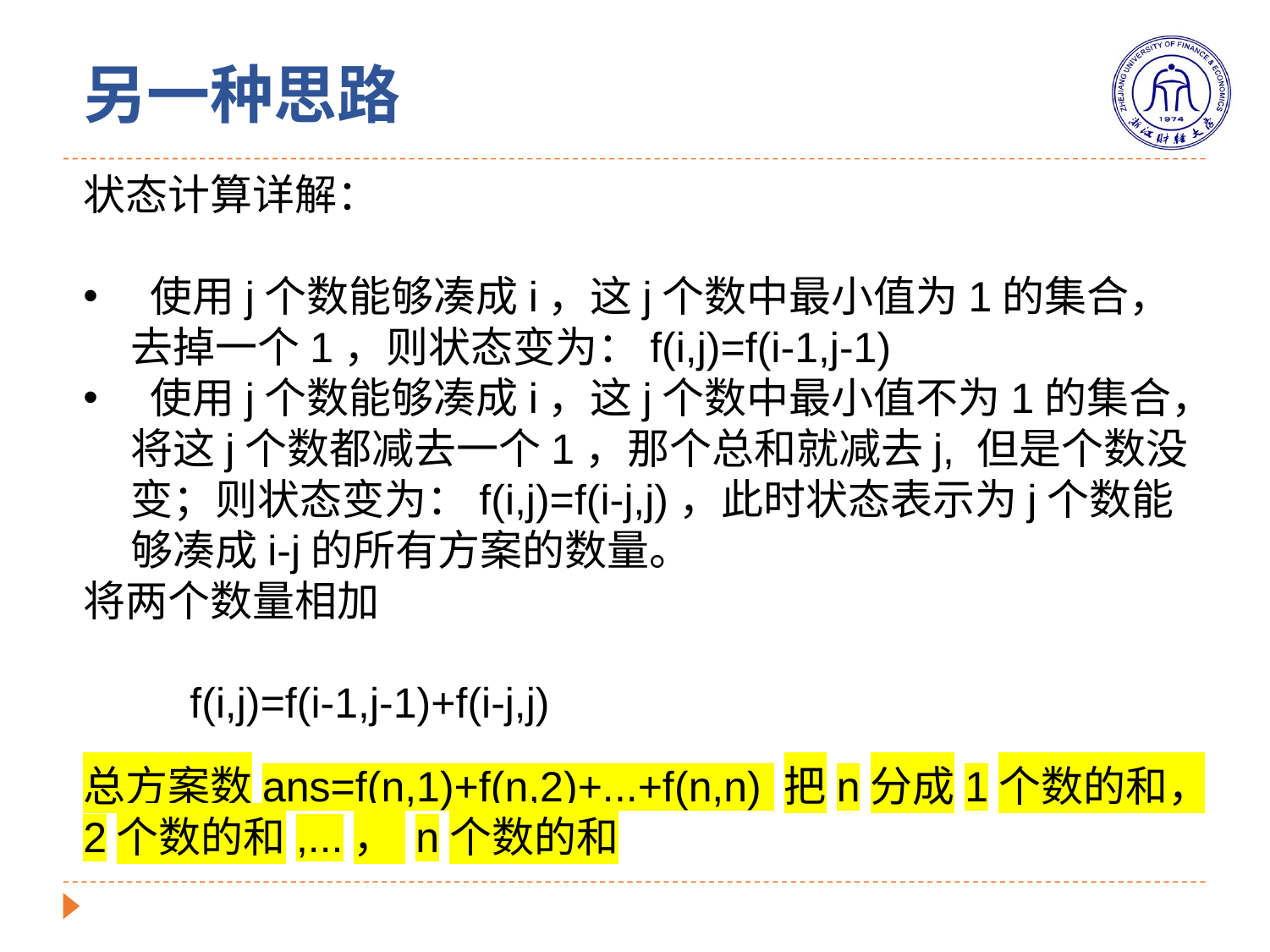

另一种思路
状态计算详解：

 使用j个数能够凑成i，这j个数中最小值为1的集合，去掉一个1，则状态变为：f(i,j)=f(i-1,j-1)
 使用j个数能够凑成i，这j个数中最小值不为1的集合，将这j个数都减去一个1，那个总和就减去j, 但是个数没变；则状态变为：f(i,j)=f(i-j,j)，此时状态表示为j个数能够凑成i-j的所有方案的数量。
将两个数量相加

         f(i,j)=f(i-1,j-1)+f(i-j,j)
总方案数ans=f(n,1)+f(n,2)+...+f(n,n) 把n分成1个数的和，2个数的和,...， n个数的和
23